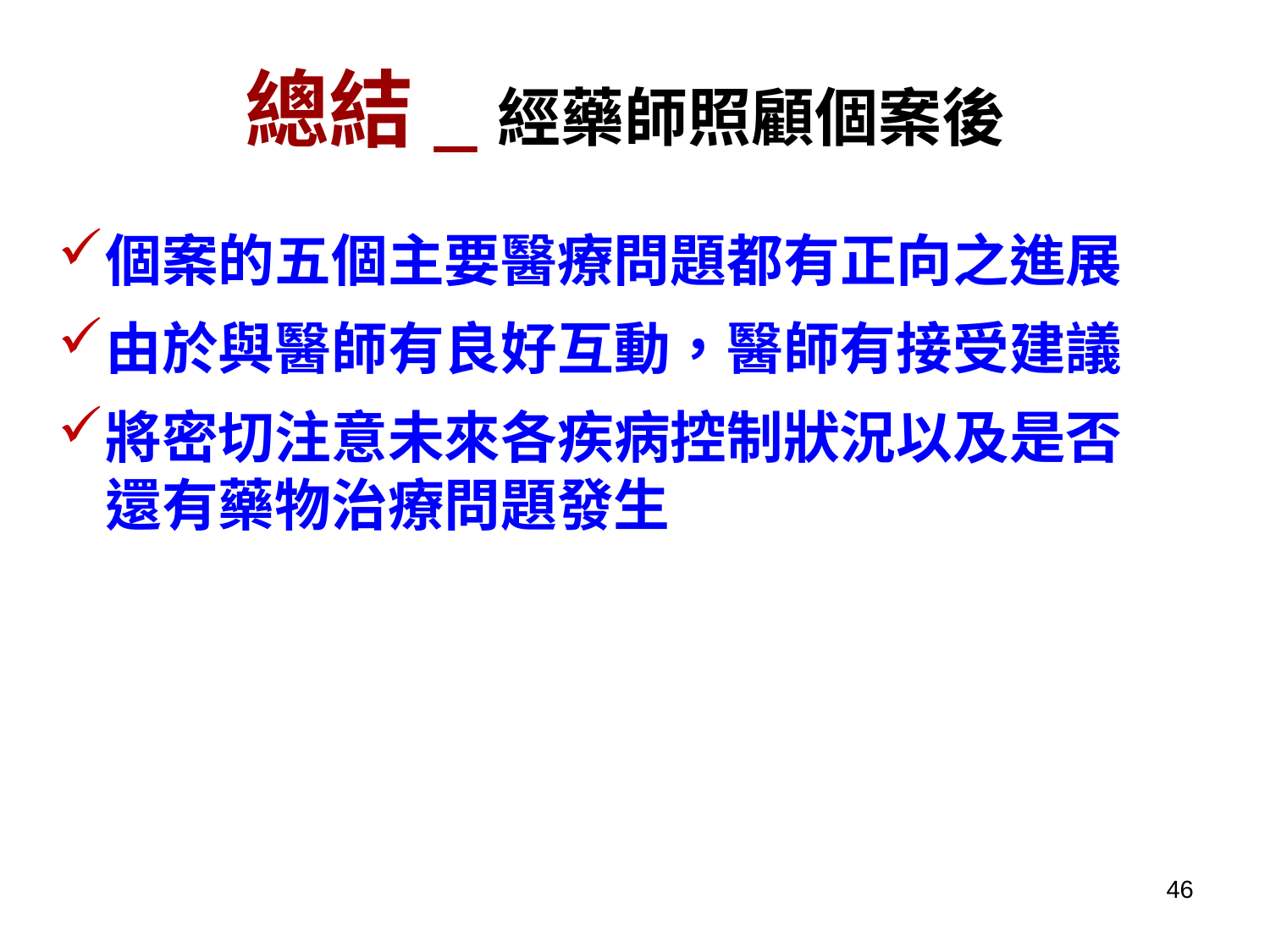

# 總結_經藥師照顧個案後
個案的五個主要醫療問題都有正向之進展
由於與醫師有良好互動，醫師有接受建議
將密切注意未來各疾病控制狀況以及是否    還有藥物治療問題發生

46